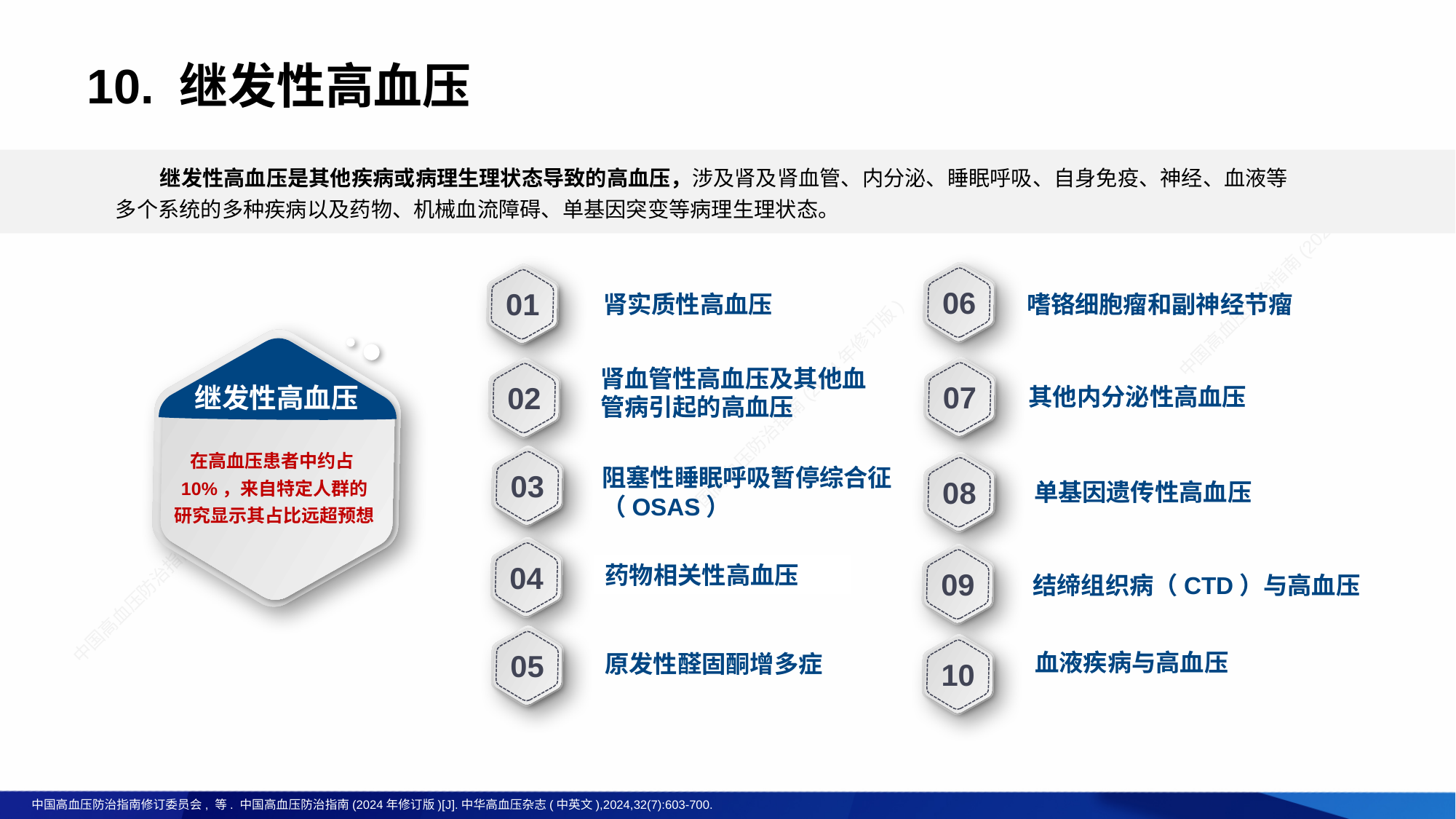

10. 继发性高血压

        继发性高血压是其他疾病或病理生理状态导致的高血压，涉及肾及肾血管、内分泌、睡眠呼吸、自身免疫、神经、血液等
多个系统的多种疾病以及药物、机械血流障碍、单基因突变等病理生理状态。

06

01
肾实质性高血压
嗜铬细胞瘤和副神经节瘤

肾血管性高血压及其他血管病引起的高血压

07

02
继发性高血压
其他内分泌性高血压
在高血压患者中约占10%，来自特定人群的研究显示其占比远超预想

03

08
阻塞性睡眠呼吸暂停综合征（OSAS）
单基因遗传性高血压

04

09
药物相关性高血压
结缔组织病（CTD）与高血压

05

10
血液疾病与高血压
原发性醛固酮增多症